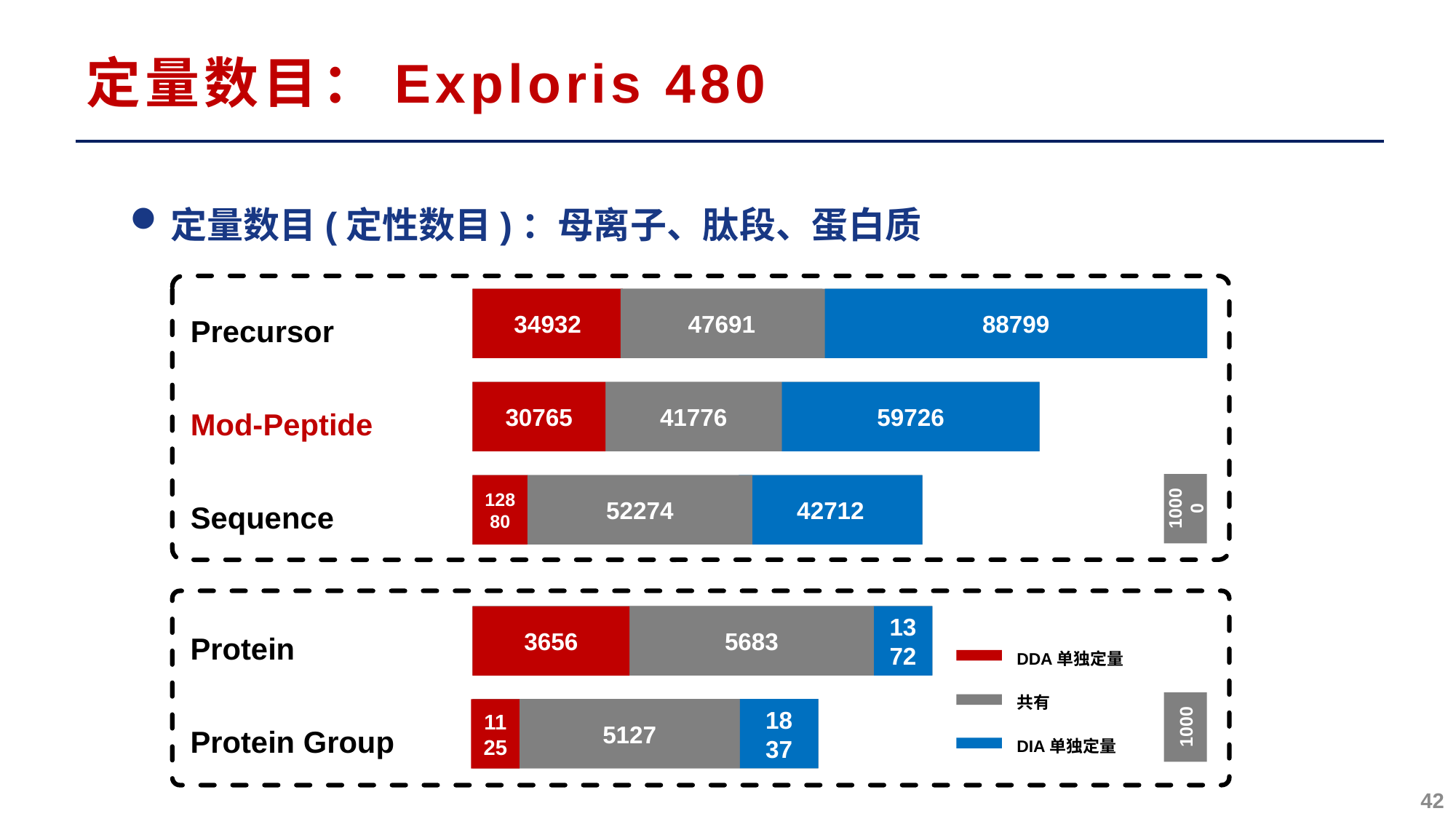

# 定量数目：Exploris 480
定量数目(定性数目)：母离子、肽段、蛋白质

Precursor
34932
47691

88799
Mod-Peptide

30765
41776
59726
10000
Sequence
52274
42712
12880

Protein

5683
1372
3656
DDA单独定量

共有

DIA单独定量

1000
Protein Group

18
37
1125
5127
42